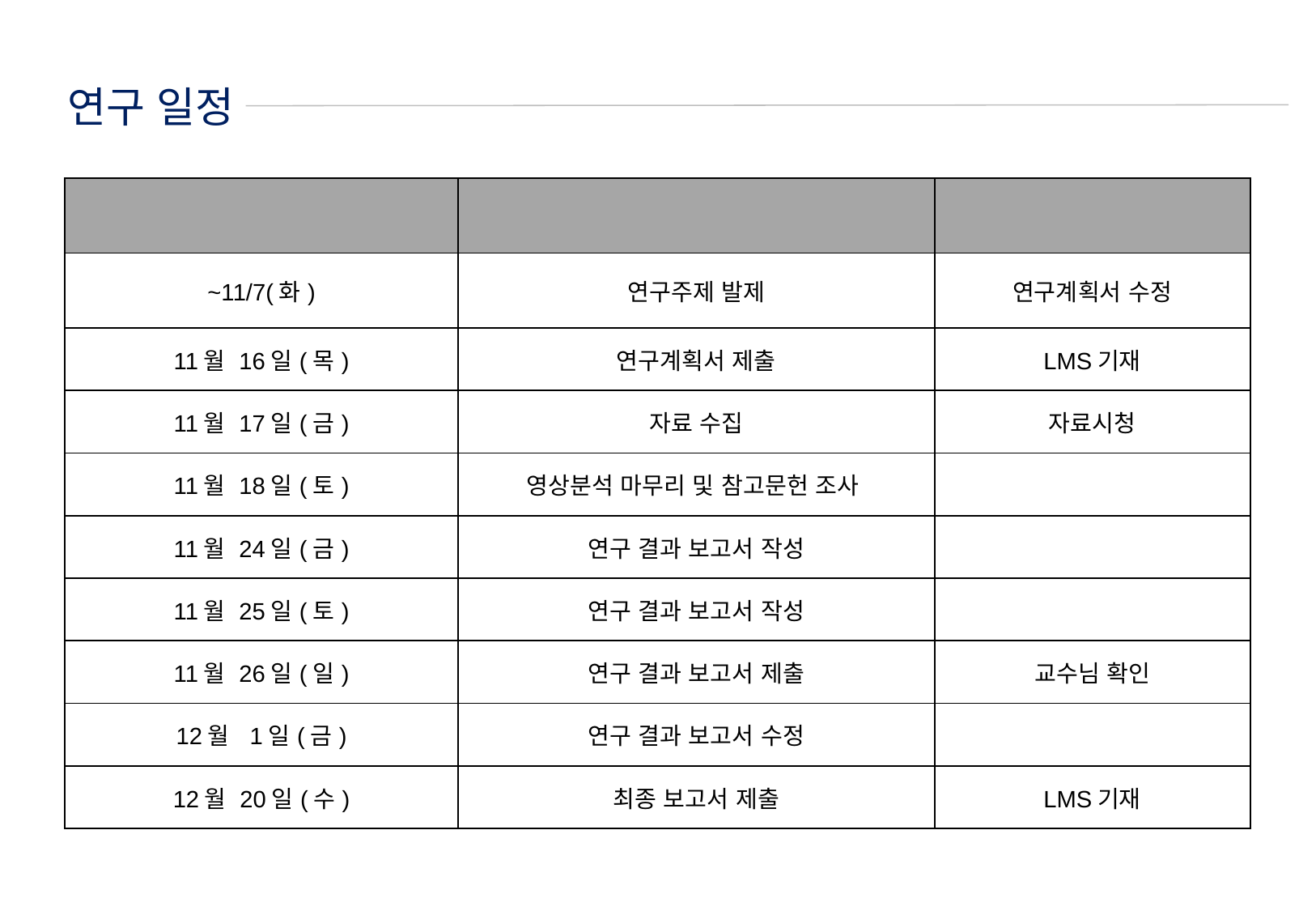

연구 일정
| 일정 | 내용 | 세부사항 |
| --- | --- | --- |
| ~11/7(화) | 연구주제 발제 | 연구계획서 수정 |
| 11월 16일(목) | 연구계획서 제출 | LMS기재 |
| 11월 17일(금) | 자료 수집 | 자료시청 |
| 11월 18일(토) | 영상분석 마무리 및 참고문헌 조사 |  |
| 11월 24일(금) | 연구 결과 보고서 작성 |  |
| 11월 25일(토) | 연구 결과 보고서 작성 |  |
| 11월 26일(일) | 연구 결과 보고서 제출 | 교수님 확인 |
| 12월 1일(금) | 연구 결과 보고서 수정 |  |
| 12월 20일(수) | 최종 보고서 제출 | LMS기재 |